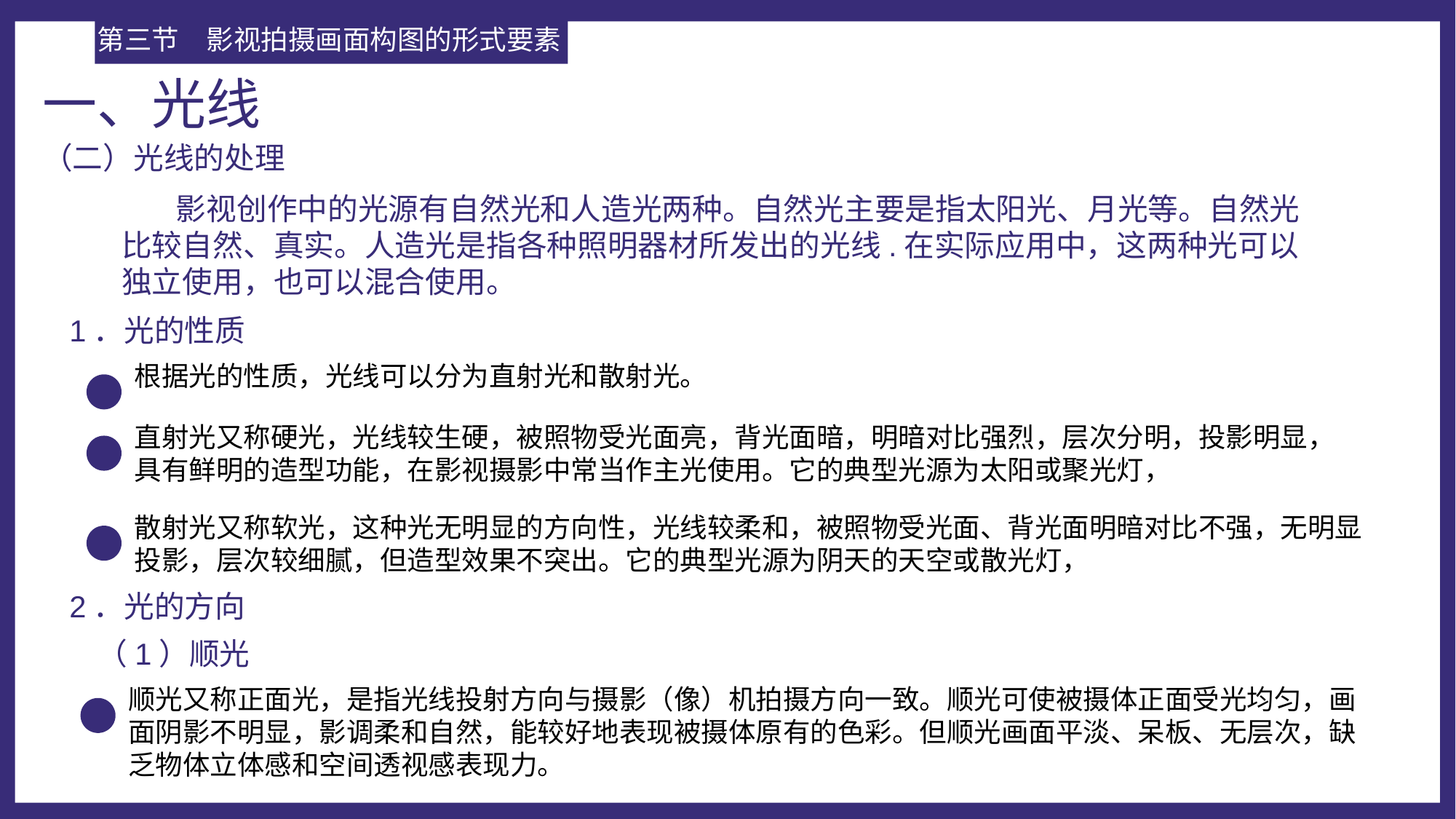

第三节	影视拍摄画面构图的形式要素
一、光线
（二）光线的处理
       影视创作中的光源有自然光和人造光两种。自然光主要是指太阳光、月光等。自然光比较自然、真实。人造光是指各种照明器材所发出的光线.在实际应用中，这两种光可以独立使用，也可以混合使用。
1．光的性质
根据光的性质，光线可以分为直射光和散射光。

直射光又称硬光，光线较生硬，被照物受光面亮，背光面暗，明暗对比强烈，层次分明，投影明显，具有鲜明的造型功能，在影视摄影中常当作主光使用。它的典型光源为太阳或聚光灯，

散射光又称软光，这种光无明显的方向性，光线较柔和，被照物受光面、背光面明暗对比不强，无明显投影，层次较细腻，但造型效果不突出。它的典型光源为阴天的天空或散光灯，

2．光的方向
（1）顺光
顺光又称正面光，是指光线投射方向与摄影（像）机拍摄方向一致。顺光可使被摄体正面受光均匀，画面阴影不明显，影调柔和自然，能较好地表现被摄体原有的色彩。但顺光画面平淡、呆板、无层次，缺乏物体立体感和空间透视感表现力。